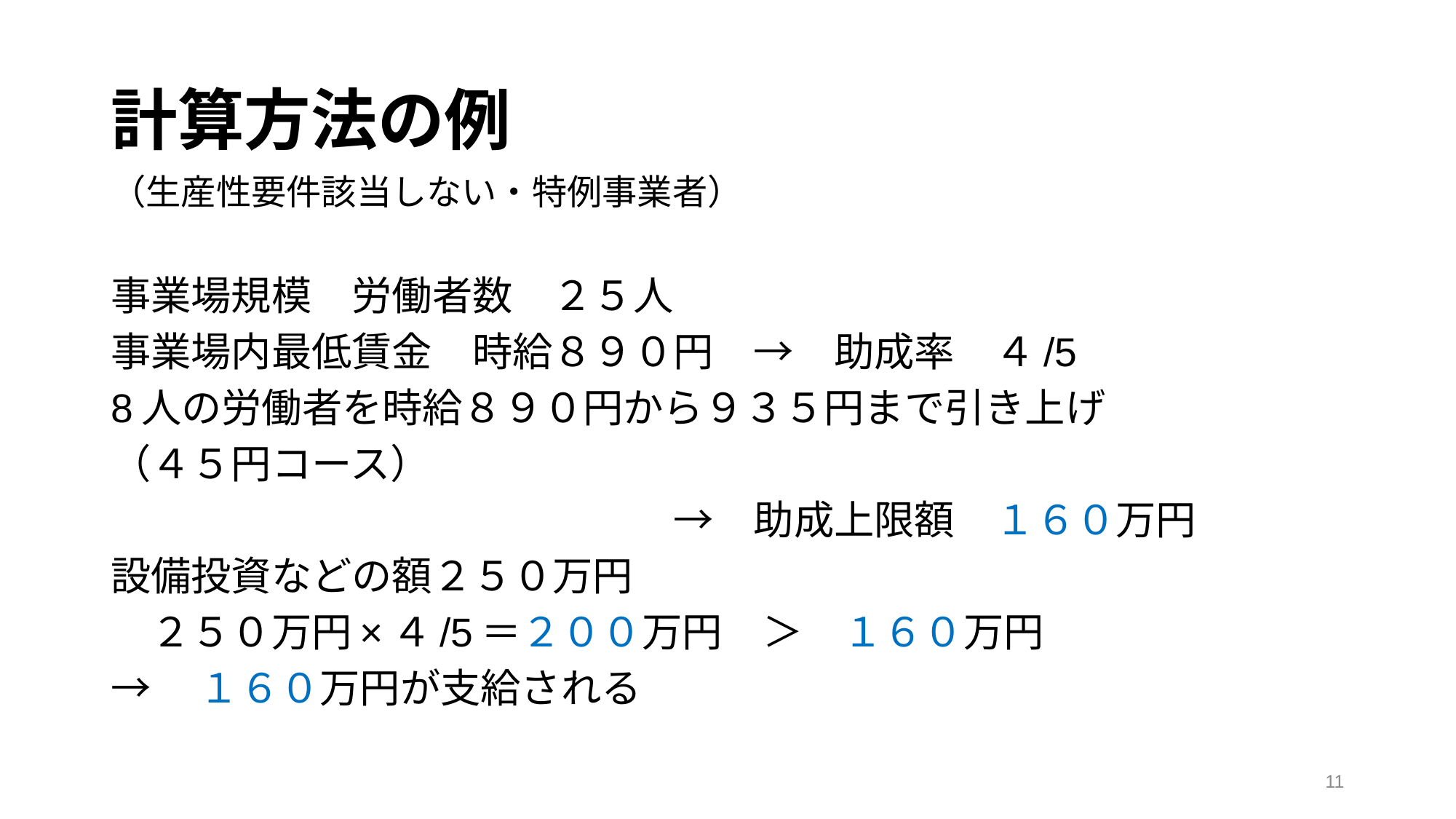

# 計算方法の例
（生産性要件該当しない・特例事業者）

事業場規模　労働者数　２５人
事業場内最低賃金　時給８９０円　→　助成率　４/5
8人の労働者を時給８９０円から９３５円まで引き上げ
（４５円コース）
　　　　　　　　　　　　　　→　助成上限額　１６０万円
設備投資などの額２５０万円
　２５０万円×４/5＝２００万円　＞　１６０万円
→　１６０万円が支給される

11